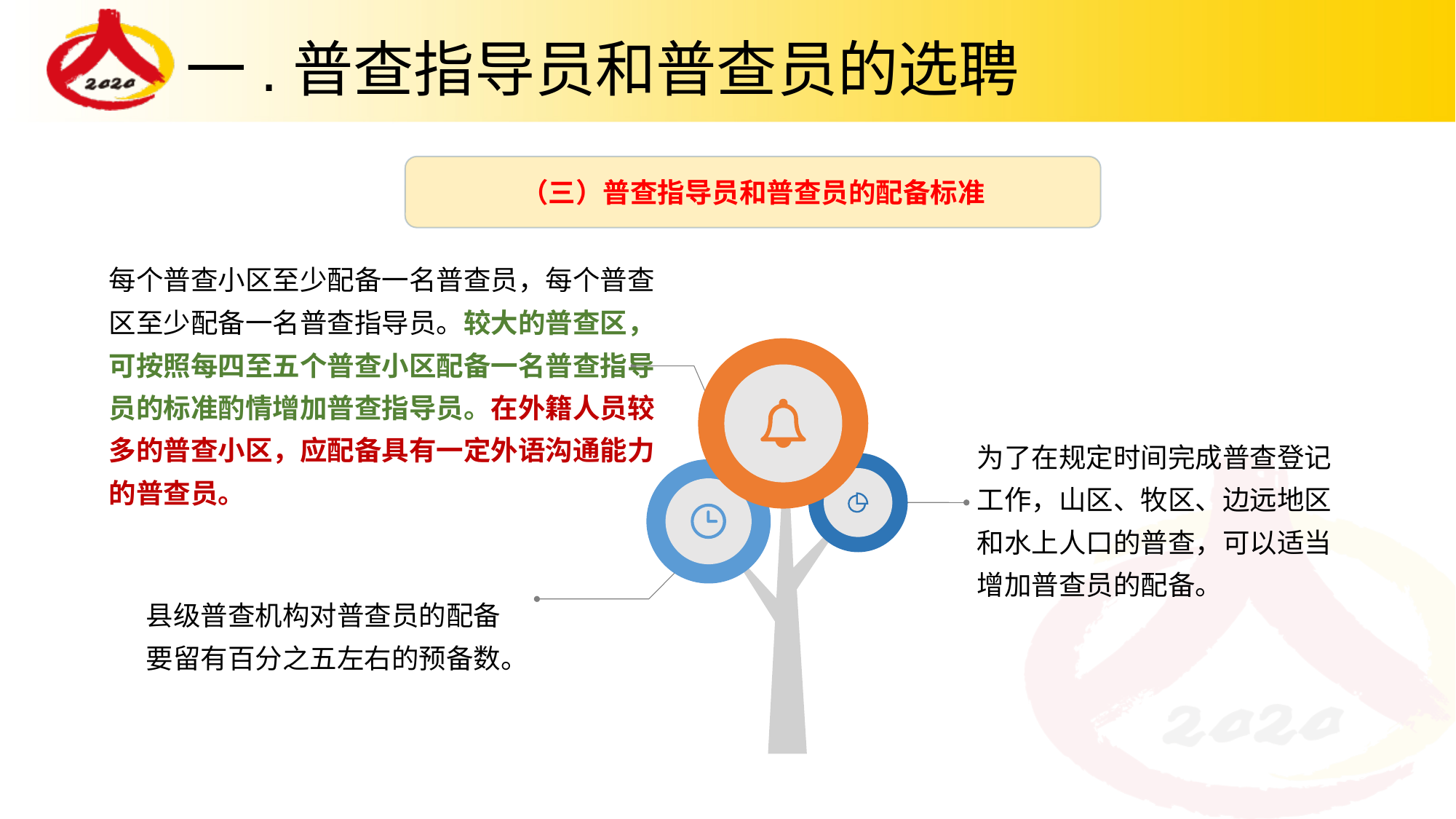

一.普查指导员和普查员的选聘
（三）普查指导员和普查员的配备标准
每个普查小区至少配备一名普查员，每个普查区至少配备一名普查指导员。较大的普查区，可按照每四至五个普查小区配备一名普查指导员的标准酌情增加普查指导员。在外籍人员较多的普查小区，应配备具有一定外语沟通能力的普查员。

为了在规定时间完成普查登记工作，山区、牧区、边远地区和水上人口的普查，可以适当增加普查员的配备。

县级普查机构对普查员的配备要留有百分之五左右的预备数。
6